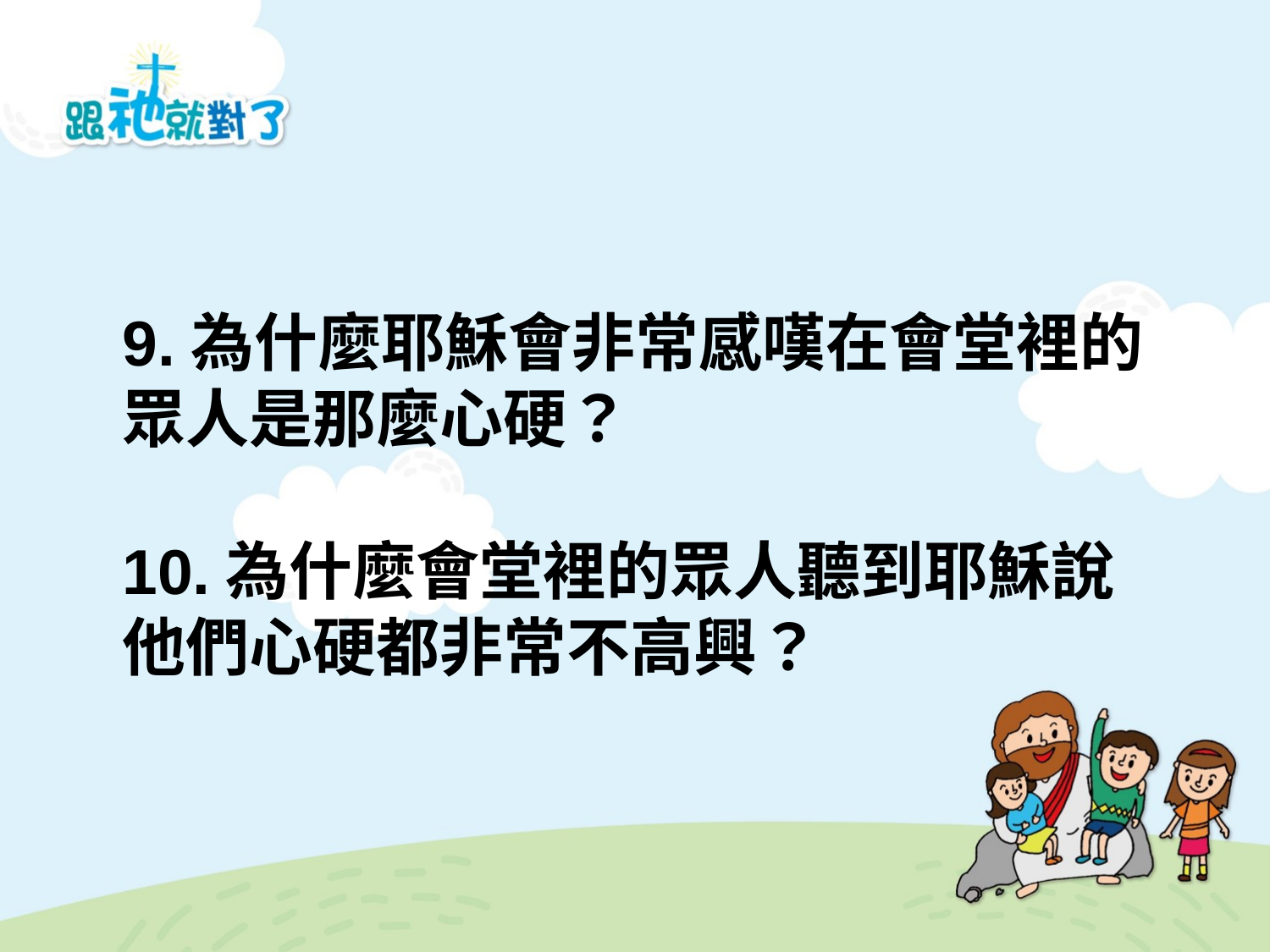

9.為什麼耶穌會非常感嘆在會堂裡的眾人是那麼心硬？

10.為什麼會堂裡的眾人聽到耶穌說他們心硬都非常不高興？